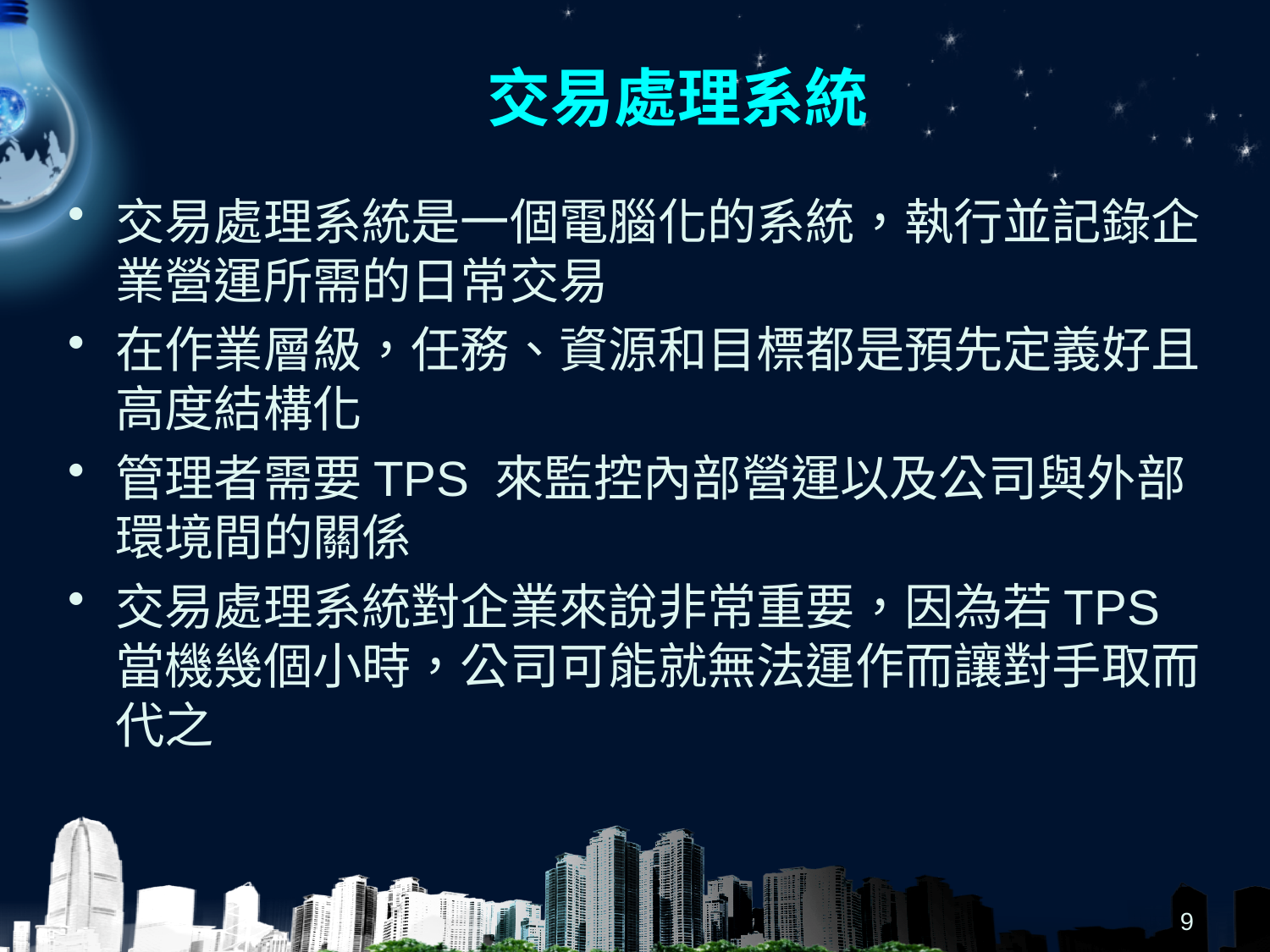

# 交易處理系統
交易處理系統是一個電腦化的系統，執行並記錄企業營運所需的日常交易
在作業層級，任務、資源和目標都是預先定義好且高度結構化
管理者需要TPS 來監控內部營運以及公司與外部環境間的關係
交易處理系統對企業來說非常重要，因為若TPS 當機幾個小時，公司可能就無法運作而讓對手取而代之
9